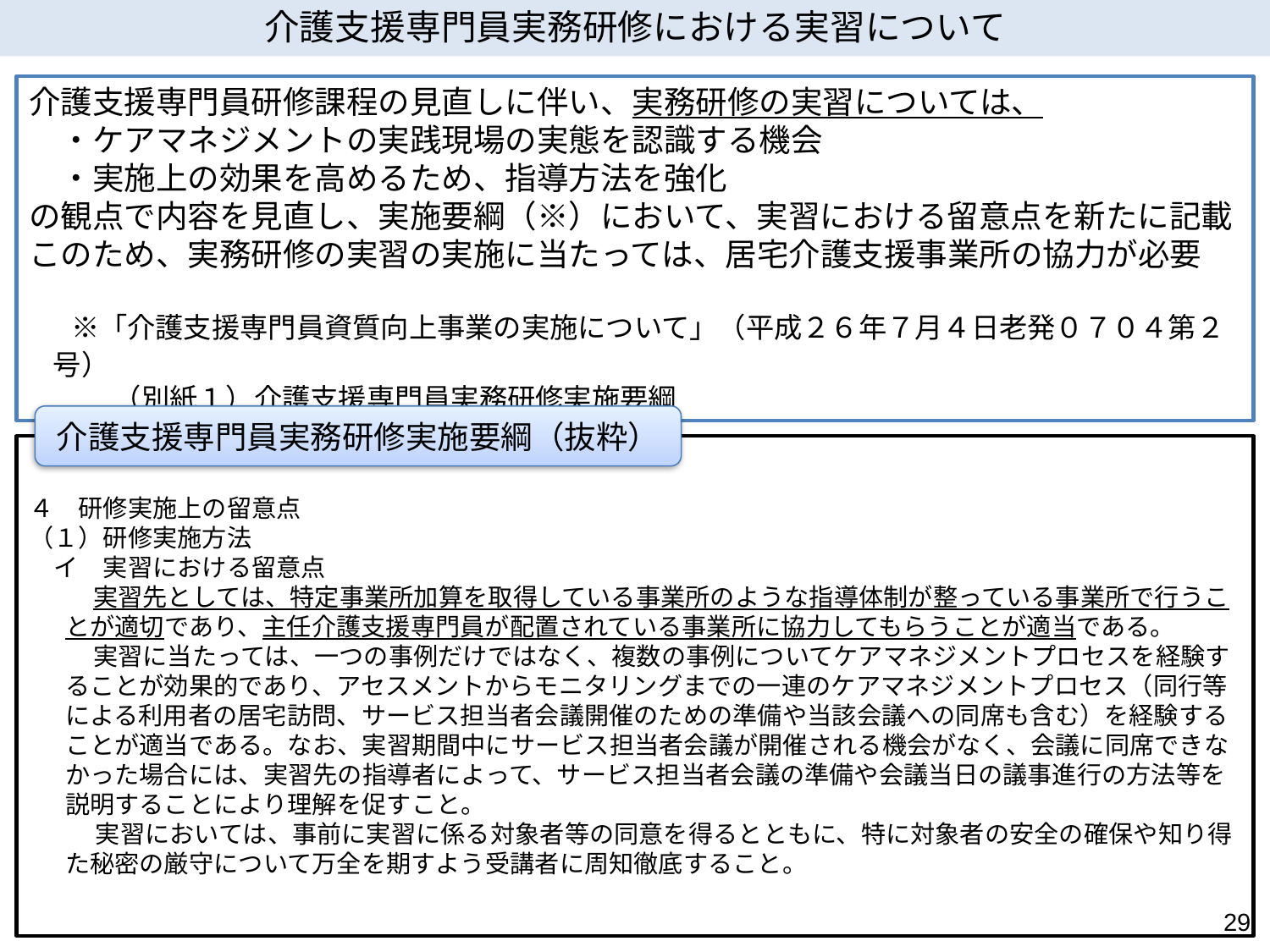

介護支援専門員実務研修における実習について
介護支援専門員研修課程の見直しに伴い、実務研修の実習については、
　・ケアマネジメントの実践現場の実態を認識する機会
　・実施上の効果を高めるため、指導方法を強化
の観点で内容を見直し、実施要綱（※）において、実習における留意点を新たに記載
このため、実務研修の実習の実施に当たっては、居宅介護支援事業所の協力が必要

　※「介護支援専門員資質向上事業の実施について」（平成２６年７月４日老発０７０４第２号）
　　　（別紙１）介護支援専門員実務研修実施要綱
介護支援専門員実務研修実施要綱（抜粋）

４　研修実施上の留意点
（１）研修実施方法
　イ　実習における留意点
    実習先としては、特定事業所加算を取得している事業所のような指導体制が整っている事業所で行うことが適切であり、主任介護支援専門員が配置されている事業所に協力してもらうことが適当である。
    実習に当たっては、一つの事例だけではなく、複数の事例についてケアマネジメントプロセスを経験することが効果的であり、アセスメントからモニタリングまでの一連のケアマネジメントプロセス（同行等による利用者の居宅訪問、サービス担当者会議開催のための準備や当該会議への同席も含む）を経験することが適当である。なお、実習期間中にサービス担当者会議が開催される機会がなく、会議に同席できなかった場合には、実習先の指導者によって、サービス担当者会議の準備や会議当日の議事進行の方法等を説明することにより理解を促すこと。
　 実習においては、事前に実習に係る対象者等の同意を得るとともに、特に対象者の安全の確保や知り得た秘密の厳守について万全を期すよう受講者に周知徹底すること。
29